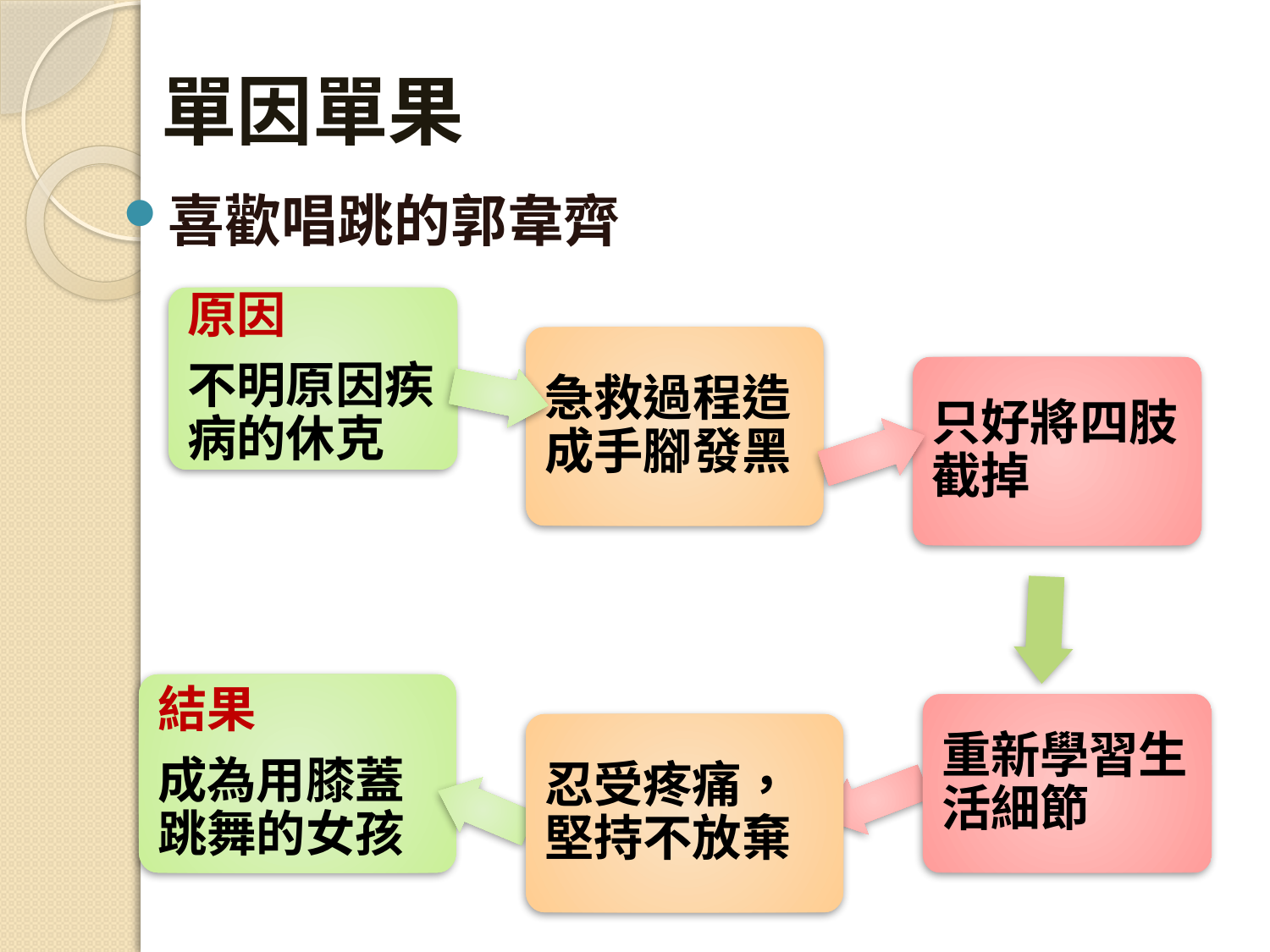

# 單因單果
喜歡唱跳的郭韋齊

原因
不明原因疾病的休克
急救過程造成手腳發黑
只好將四肢截掉

結果
成為用膝蓋跳舞的女孩

重新學習生活細節
忍受疼痛，堅持不放棄